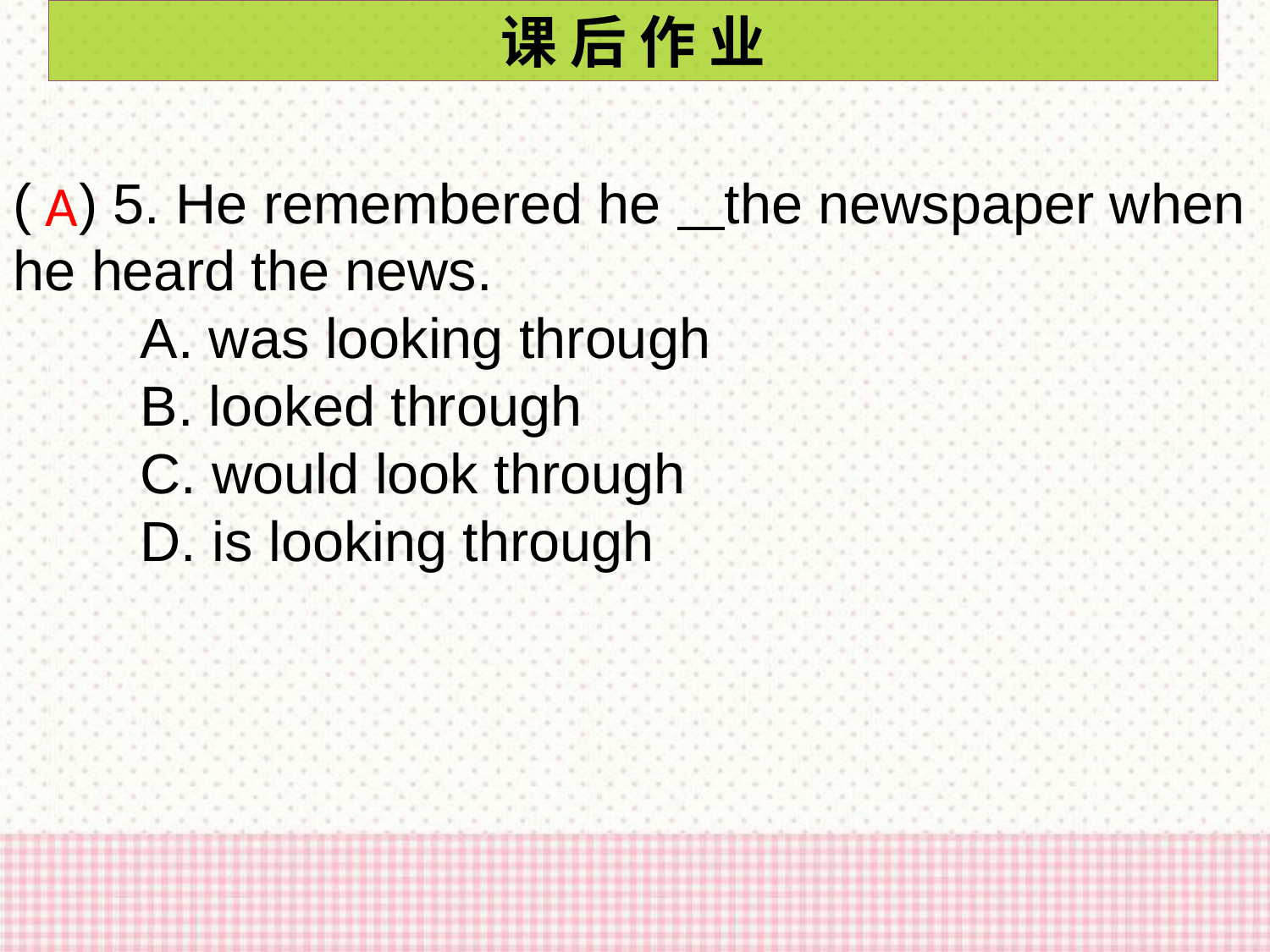

课 后 作 业
(   ) 5. He remembered he    the newspaper when he heard the news.
	A. was looking through
	B. looked through
	C. would look through
	D. is looking through
A